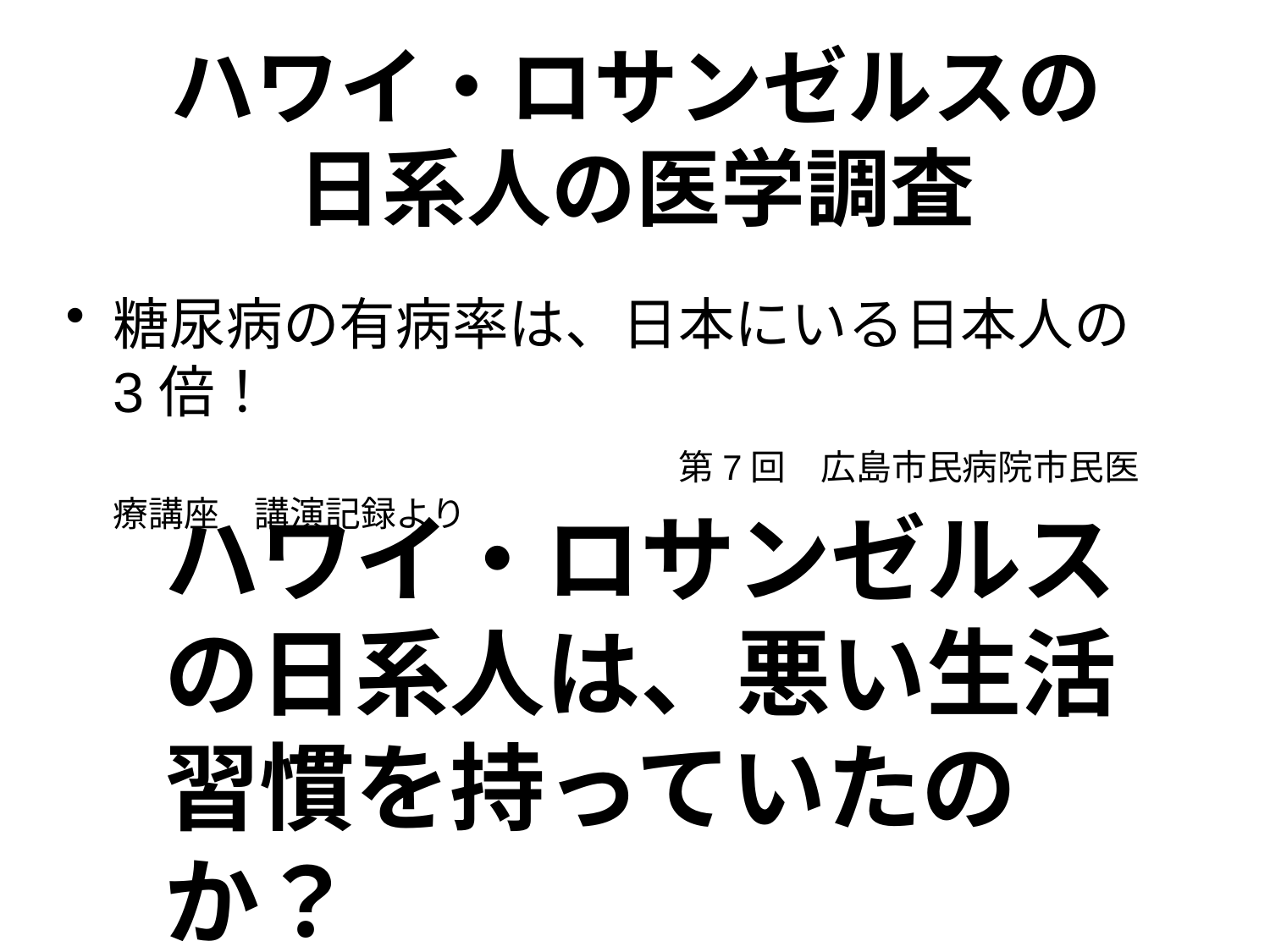

# ハワイ・ロサンゼルスの 日系人の医学調査
糖尿病の有病率は、日本にいる日本人の3倍！
　　　　　　　　　　第7回　広島市民病院市民医療講座　講演記録より
ハワイ・ロサンゼルスの日系人は、悪い生活習慣を持っていたのか？